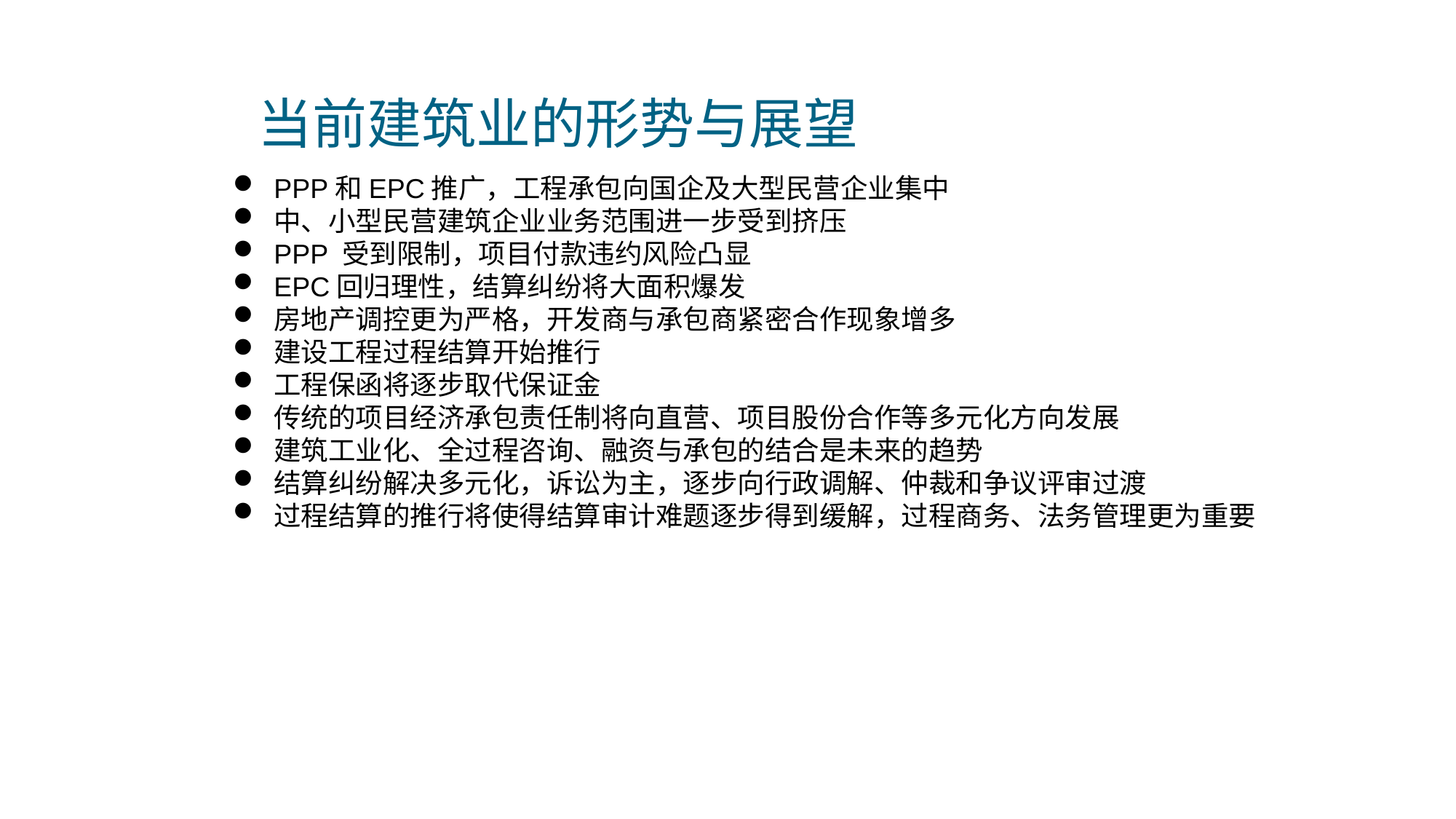

当前建筑业的形势与展望
PPP和EPC推广，工程承包向国企及大型民营企业集中
中、小型民营建筑企业业务范围进一步受到挤压
PPP 受到限制，项目付款违约风险凸显
EPC回归理性，结算纠纷将大面积爆发
房地产调控更为严格，开发商与承包商紧密合作现象增多
建设工程过程结算开始推行
工程保函将逐步取代保证金
传统的项目经济承包责任制将向直营、项目股份合作等多元化方向发展
建筑工业化、全过程咨询、融资与承包的结合是未来的趋势
结算纠纷解决多元化，诉讼为主，逐步向行政调解、仲裁和争议评审过渡
过程结算的推行将使得结算审计难题逐步得到缓解，过程商务、法务管理更为重要